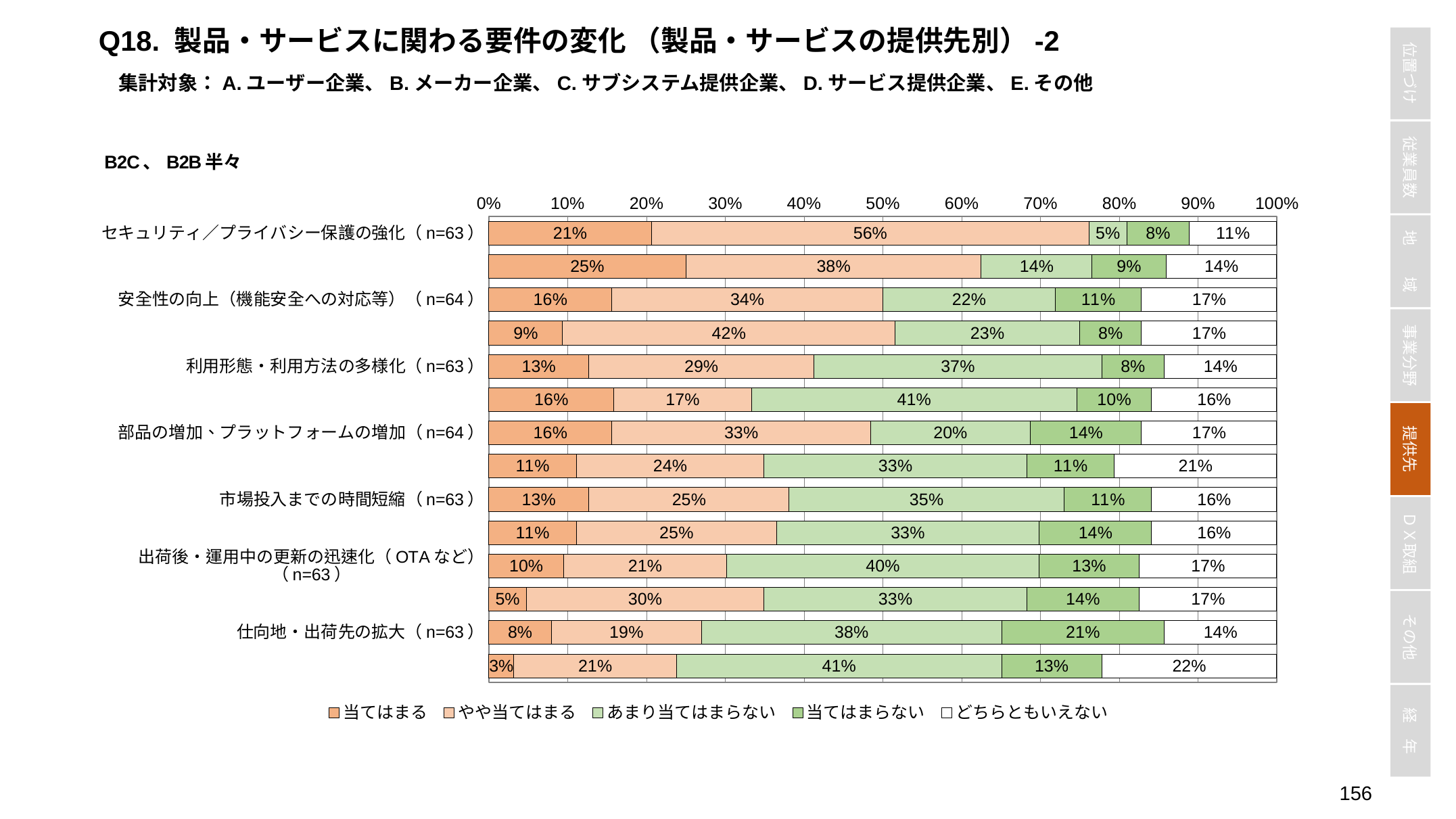

Q18. 製品・サービスに関わる要件の変化 （製品・サービスの提供先別）-2
集計対象：A.ユーザー企業、B.メーカー企業、C.サブシステム提供企業、D.サービス提供企業、E.その他

### Chart

| Category | 当てはまる | やや当てはまる | あまり当てはまらない | 当てはまらない | どちらともいえない |
|---|---|---|---|---|---|
| セキュリティ／プライバシー保護の強化（n=63） | 0.20634920634920634 | 0.5555555555555556 | 0.047619047619047616 | 0.07936507936507936 | 0.1111111111111111 |
| 適用技術の複雑化・高度化（n=64） | 0.25 | 0.375 | 0.140625 | 0.09375 | 0.140625 |
| 安全性の向上（機能安全への対応等）（n=64） | 0.15625 | 0.34375 | 0.21875 | 0.109375 | 0.171875 |
| 高速性／低遅延性の強化（n=64） | 0.09375 | 0.421875 | 0.234375 | 0.078125 | 0.171875 |
| 利用形態・利用方法の多様化（n=63） | 0.12698412698412698 | 0.2857142857142857 | 0.36507936507936506 | 0.07936507936507936 | 0.14285714285714285 |
| つながる対象の増加（n=63） | 0.15873015873015872 | 0.1746031746031746 | 0.4126984126984127 | 0.09523809523809523 | 0.15873015873015872 |
| 部品の増加、プラットフォームの増加（n=64） | 0.15625 | 0.328125 | 0.203125 | 0.140625 | 0.171875 |
| 運用時データの収集・活用拡大（n=63） | 0.1111111111111111 | 0.23809523809523808 | 0.3333333333333333 | 0.1111111111111111 | 0.20634920634920634 |
| 市場投入までの時間短縮（n=63） | 0.12698412698412698 | 0.25396825396825395 | 0.3492063492063492 | 0.1111111111111111 | 0.15873015873015872 |
| 対応すべき規格等の増加（n=63） | 0.1111111111111111 | 0.25396825396825395 | 0.3333333333333333 | 0.14285714285714285 | 0.15873015873015872 |
| 出荷後・運用中の更新の迅速化（OTAなど）（n=63） | 0.09523809523809523 | 0.20634920634920634 | 0.3968253968253968 | 0.12698412698412698 | 0.1746031746031746 |
| 開発・製造データの企業間共有への対応・強化（n=63） | 0.047619047619047616 | 0.30158730158730157 | 0.3333333333333333 | 0.14285714285714285 | 0.1746031746031746 |
| 仕向地・出荷先の拡大（n=63） | 0.07936507936507936 | 0.19047619047619047 | 0.38095238095238093 | 0.20634920634920634 | 0.14285714285714285 |
| システムオブシステムズへの対応・強化（n=63） | 0.031746031746031744 | 0.20634920634920634 | 0.4126984126984127 | 0.12698412698412698 | 0.2222222222222222 |
156